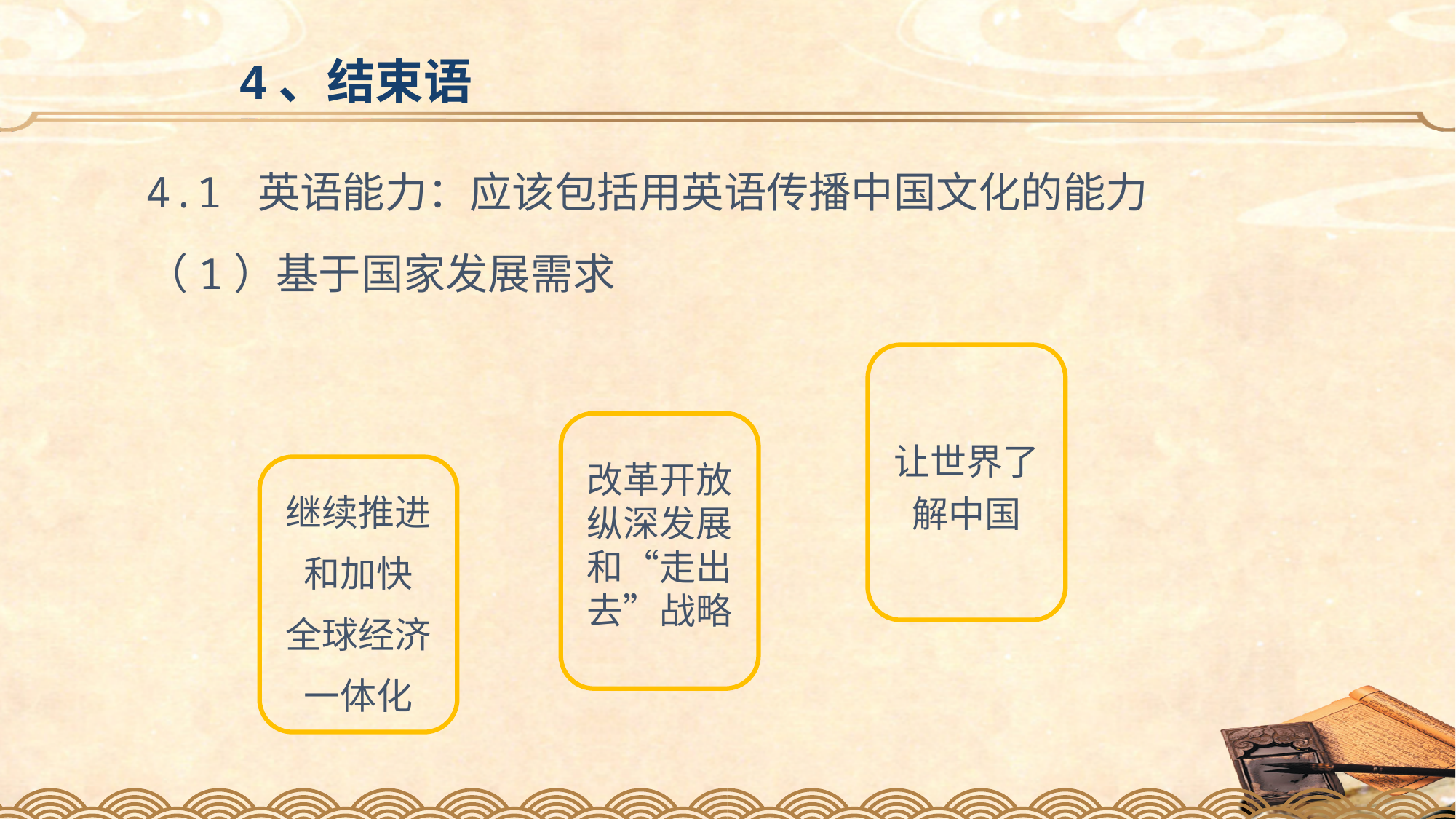

4、结束语
4.1 英语能力：应该包括用英语传播中国文化的能力
（1）基于国家发展需求

让世界了解中国

改革开放纵深发展和“走出去”战略

继续推进和加快
全球经济一体化